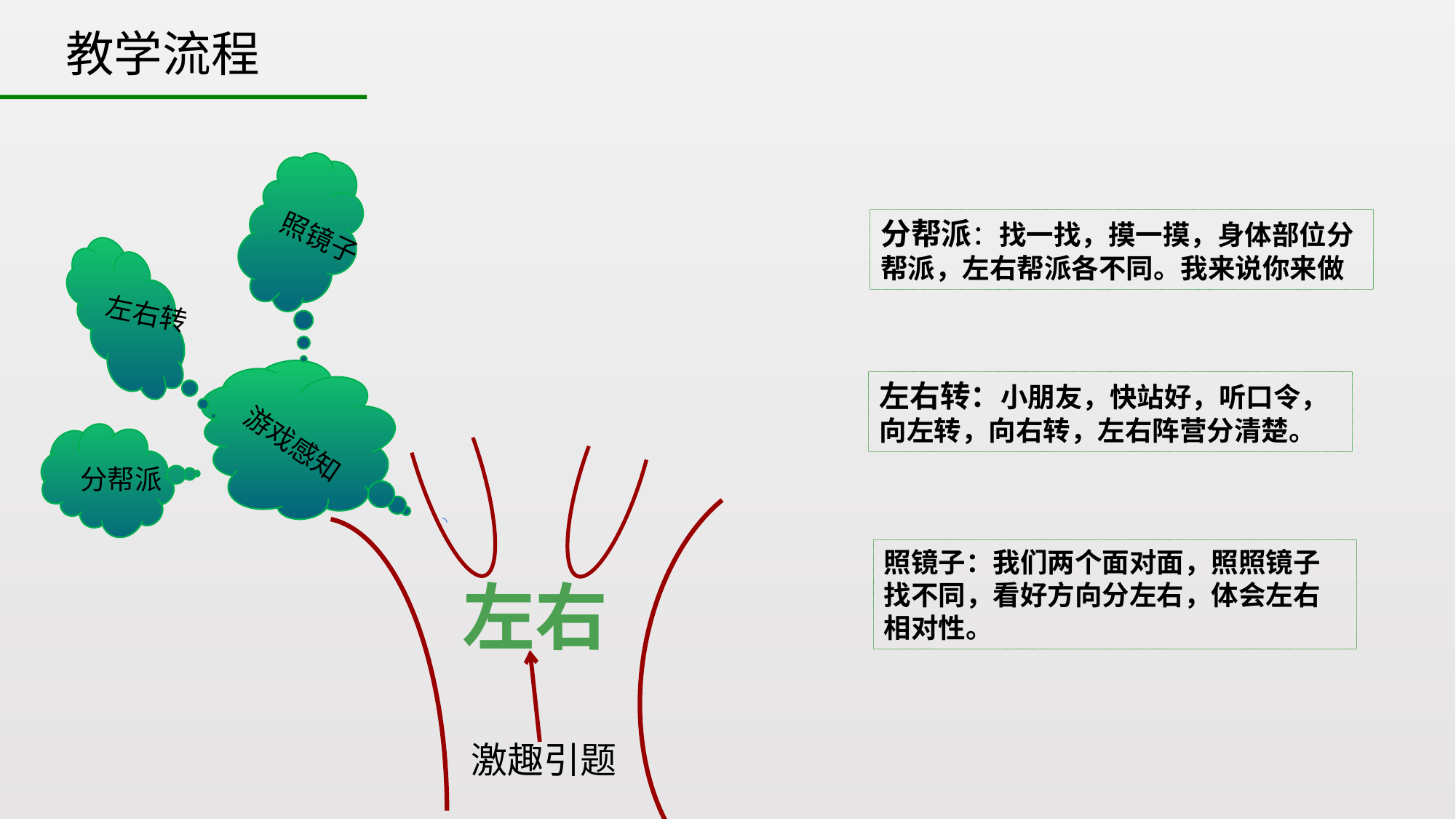

教学流程

照镜子
分帮派：找一找，摸一摸，身体部位分帮派，左右帮派各不同。我来说你来做

左右转

游戏感知

左右转：小朋友，快站好，听口令，向左转，向右转，左右阵营分清楚。

分帮派
照镜子：我们两个面对面，照照镜子找不同，看好方向分左右，体会左右相对性。
左右
激趣引题